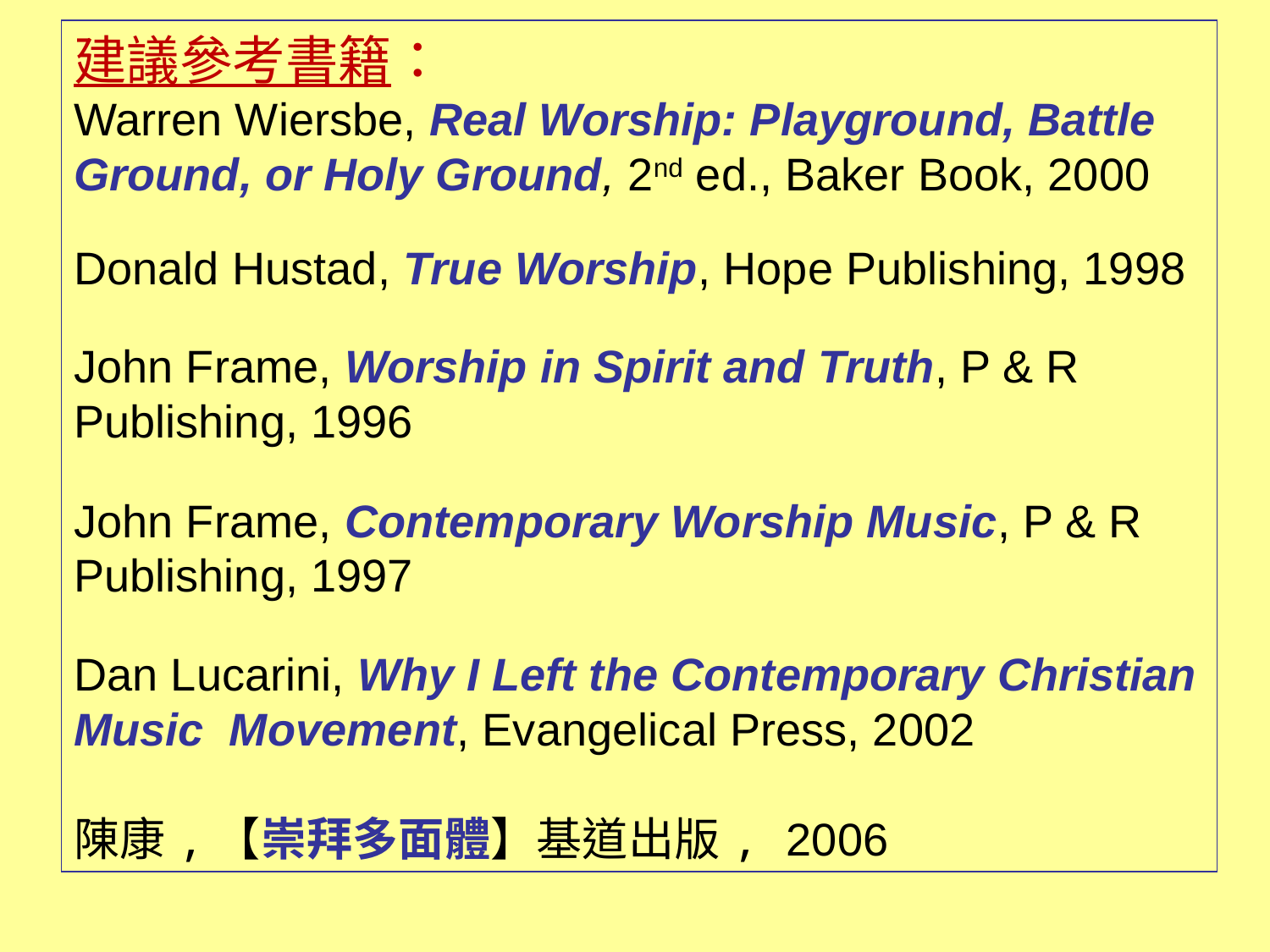

建議參考書籍：
Warren Wiersbe, Real Worship: Playground, Battle Ground, or Holy Ground, 2nd ed., Baker Book, 2000

Donald Hustad, True Worship, Hope Publishing, 1998

John Frame, Worship in Spirit and Truth, P & R Publishing, 1996

John Frame, Contemporary Worship Music, P & R Publishing, 1997

Dan Lucarini, Why I Left the Contemporary Christian Music  Movement, Evangelical Press, 2002

陳康,【崇拜多面體】基道出版, 2006